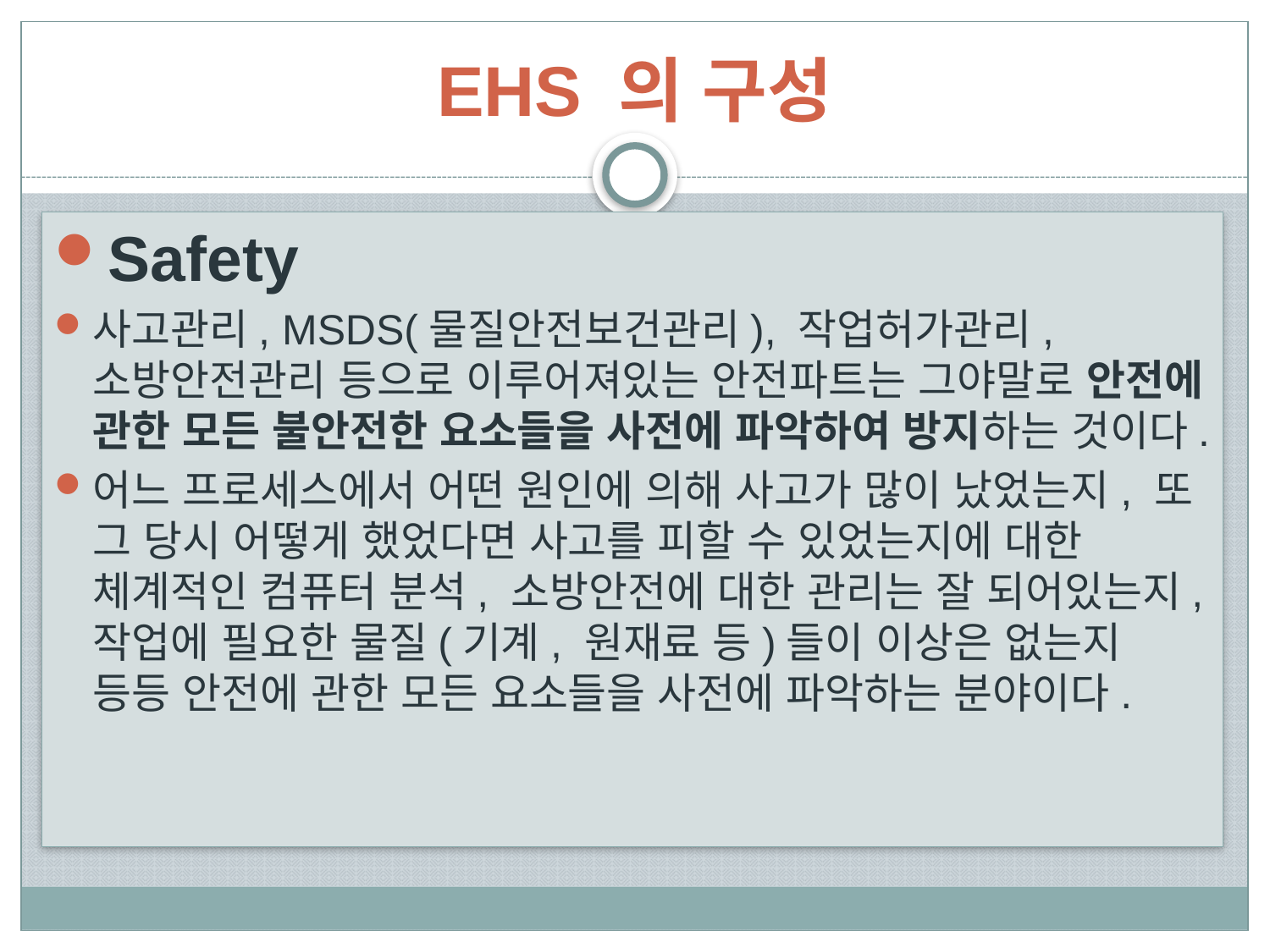

# EHS 의 구성
Safety
사고관리, MSDS(물질안전보건관리), 작업허가관리, 소방안전관리 등으로 이루어져있는 안전파트는 그야말로 안전에 관한 모든 불안전한 요소들을 사전에 파악하여 방지하는 것이다.
어느 프로세스에서 어떤 원인에 의해 사고가 많이 났었는지, 또 그 당시 어떻게 했었다면 사고를 피할 수 있었는지에 대한 체계적인 컴퓨터 분석, 소방안전에 대한 관리는 잘 되어있는지, 작업에 필요한 물질(기계, 원재료 등)들이 이상은 없는지 등등 안전에 관한 모든 요소들을 사전에 파악하는 분야이다.